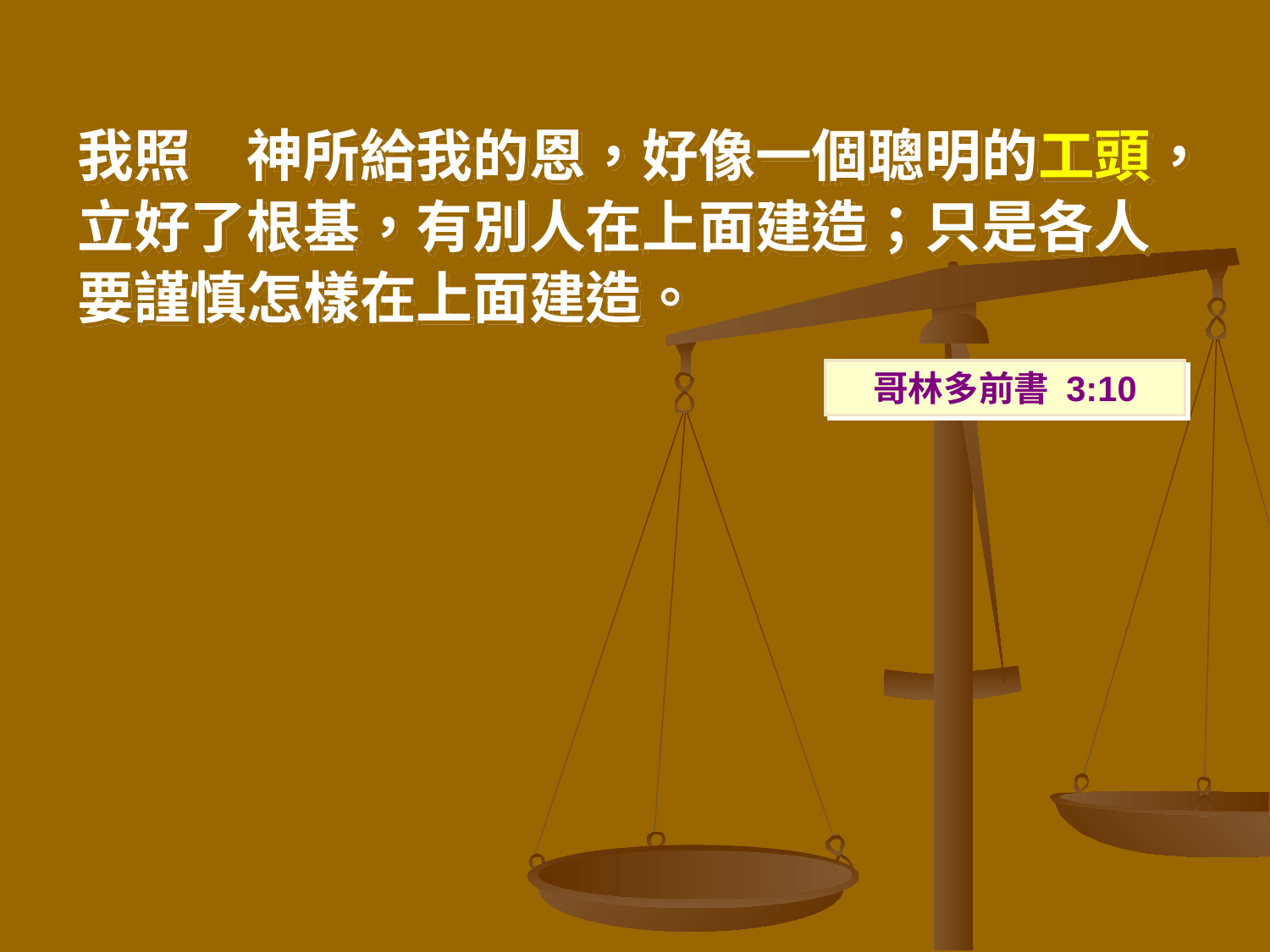

我照　神所給我的恩，好像一個聰明的工頭，立好了根基，有別人在上面建造；只是各人  要謹慎怎樣在上面建造。
哥林多前書 3:10